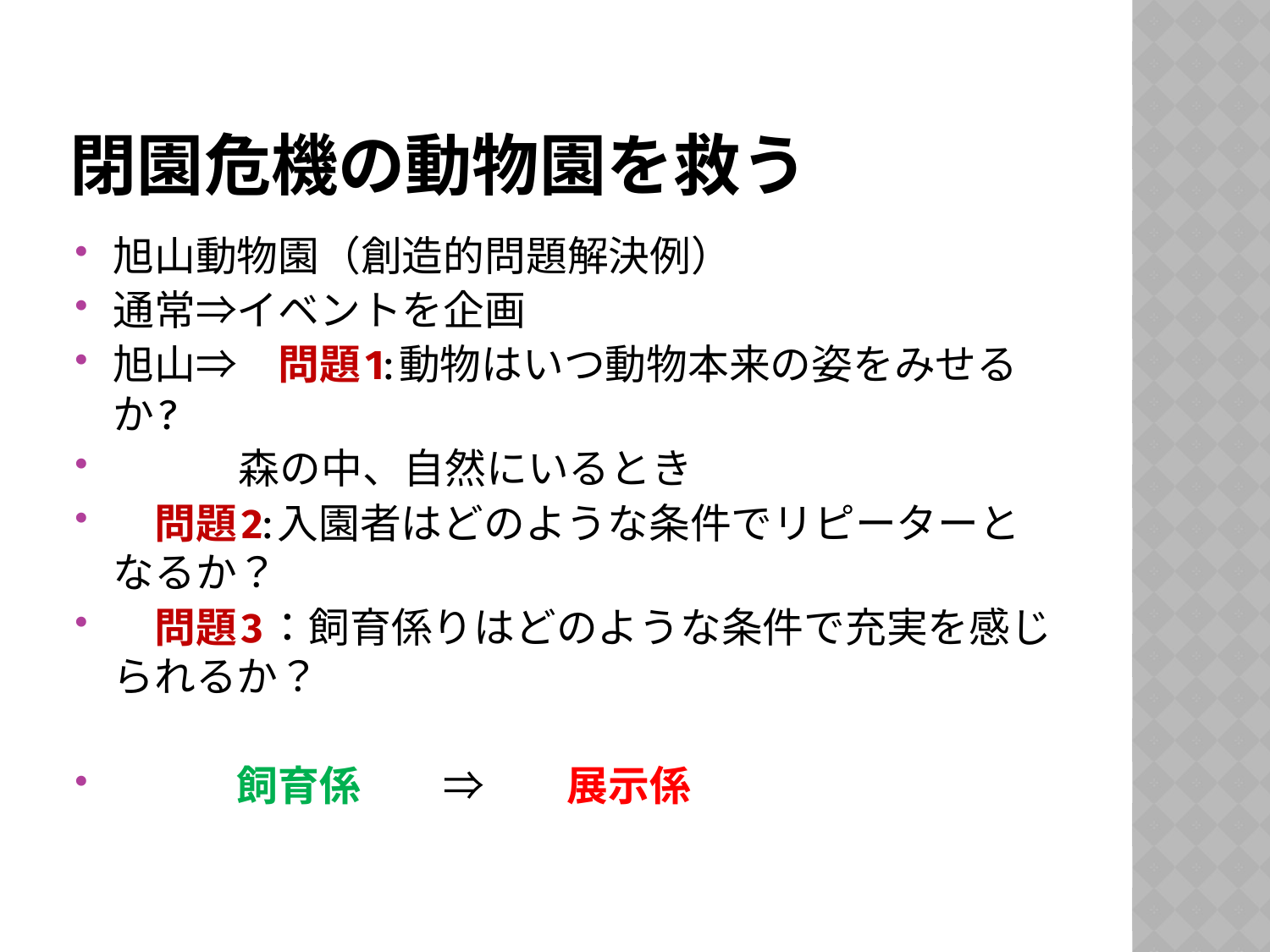

# 閉園危機の動物園を救う
旭山動物園（創造的問題解決例）
通常⇒イベントを企画
旭山⇒　問題1:動物はいつ動物本来の姿をみせるか?
             森の中、自然にいるとき
　問題2:入園者はどのような条件でリピーターとなるか？
　問題3：飼育係りはどのような条件で充実を感じられるか？

　　　飼育係　　⇒　　展示係